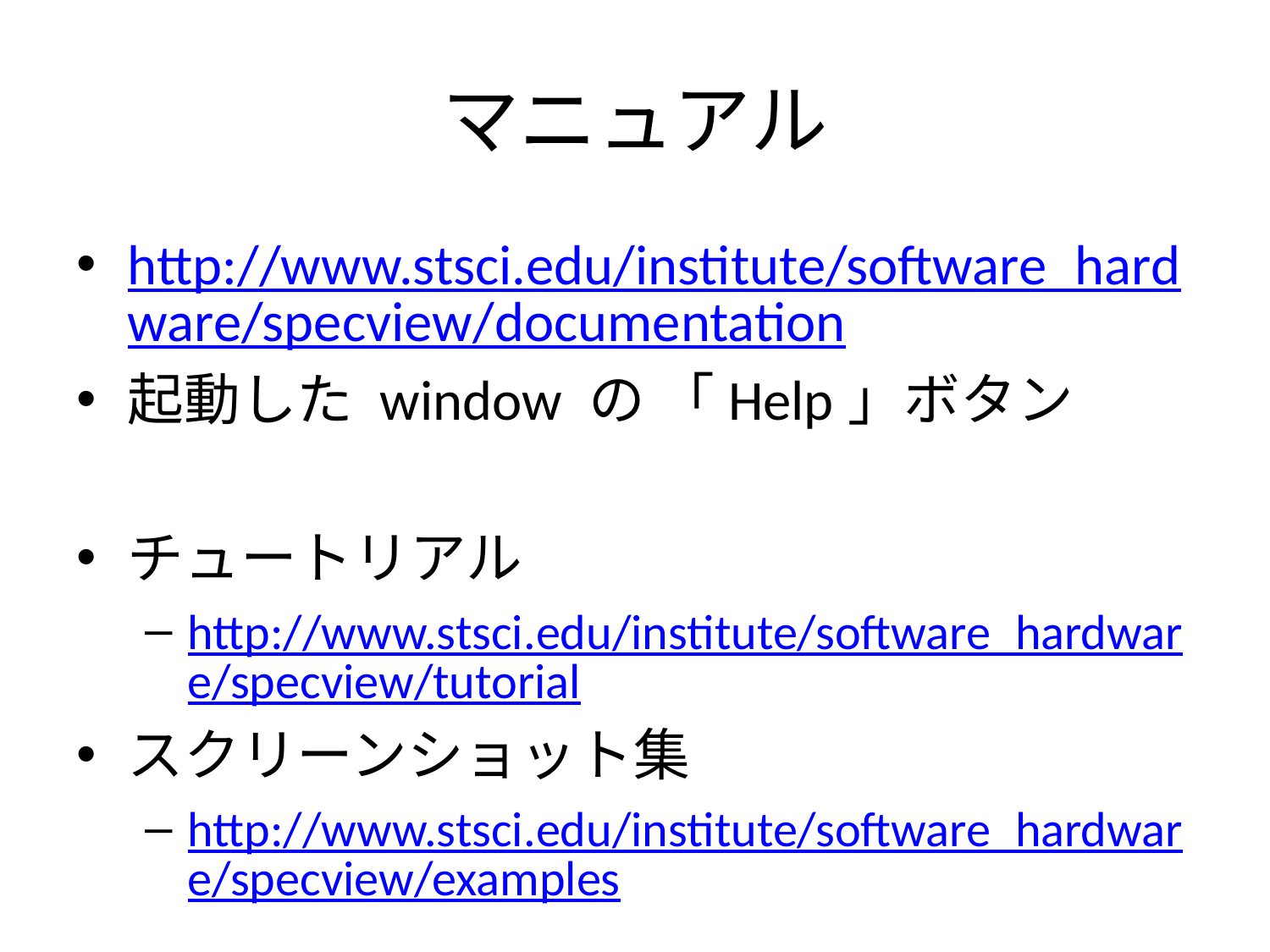

# マニュアル
http://www.stsci.edu/institute/software_hardware/specview/documentation
起動した window の 「Help」ボタン

チュートリアル
http://www.stsci.edu/institute/software_hardware/specview/tutorial
スクリーンショット集
http://www.stsci.edu/institute/software_hardware/specview/examples